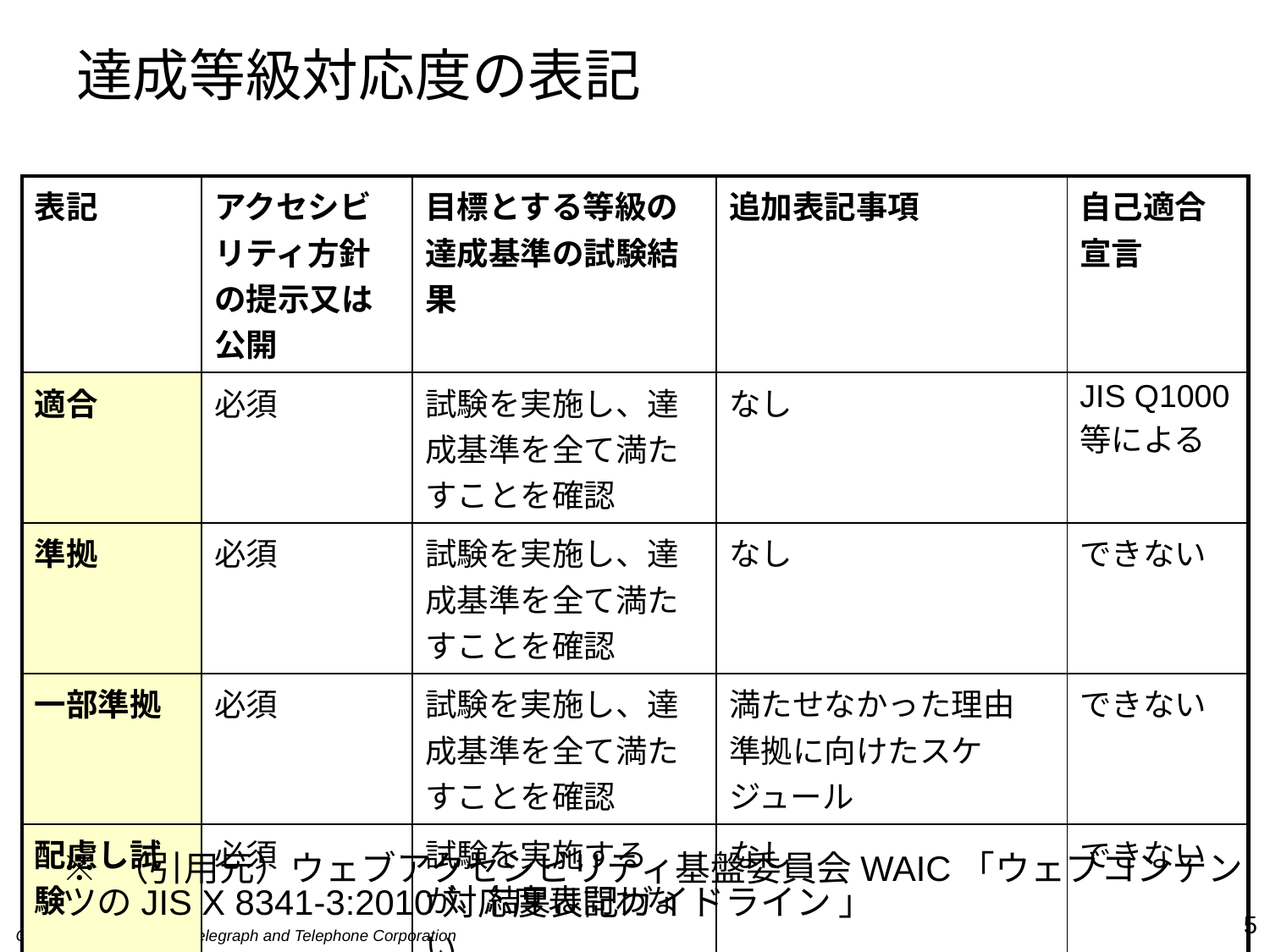

達成等級対応度の表記
| 表記 | アクセシビリティ方針の提示又は公開 | 目標とする等級の達成基準の試験結果 | 追加表記事項 | 自己適合宣言 |
| --- | --- | --- | --- | --- |
| 適合 | 必須 | 試験を実施し、達成基準を全て満たすことを確認 | なし | JIS Q1000等による |
| 準拠 | 必須 | 試験を実施し、達成基準を全て満たすことを確認 | なし | できない |
| 一部準拠 | 必須 | 試験を実施し、達成基準を全て満たすことを確認 | 満たせなかった理由 準拠に向けたスケジュール | できない |
| 配慮し試験 | 必須 | 試験を実施するが、結果は問わない | なし | できない |
| 配慮 | 必須 | なし | 参照した達成基準一覧 | できない |
※ （引用元）ウェブアクセシビリティ基盤委員会WAIC「ウェブコンテンツのJIS X 8341-3:2010対応度表記ガイドライン 」
5